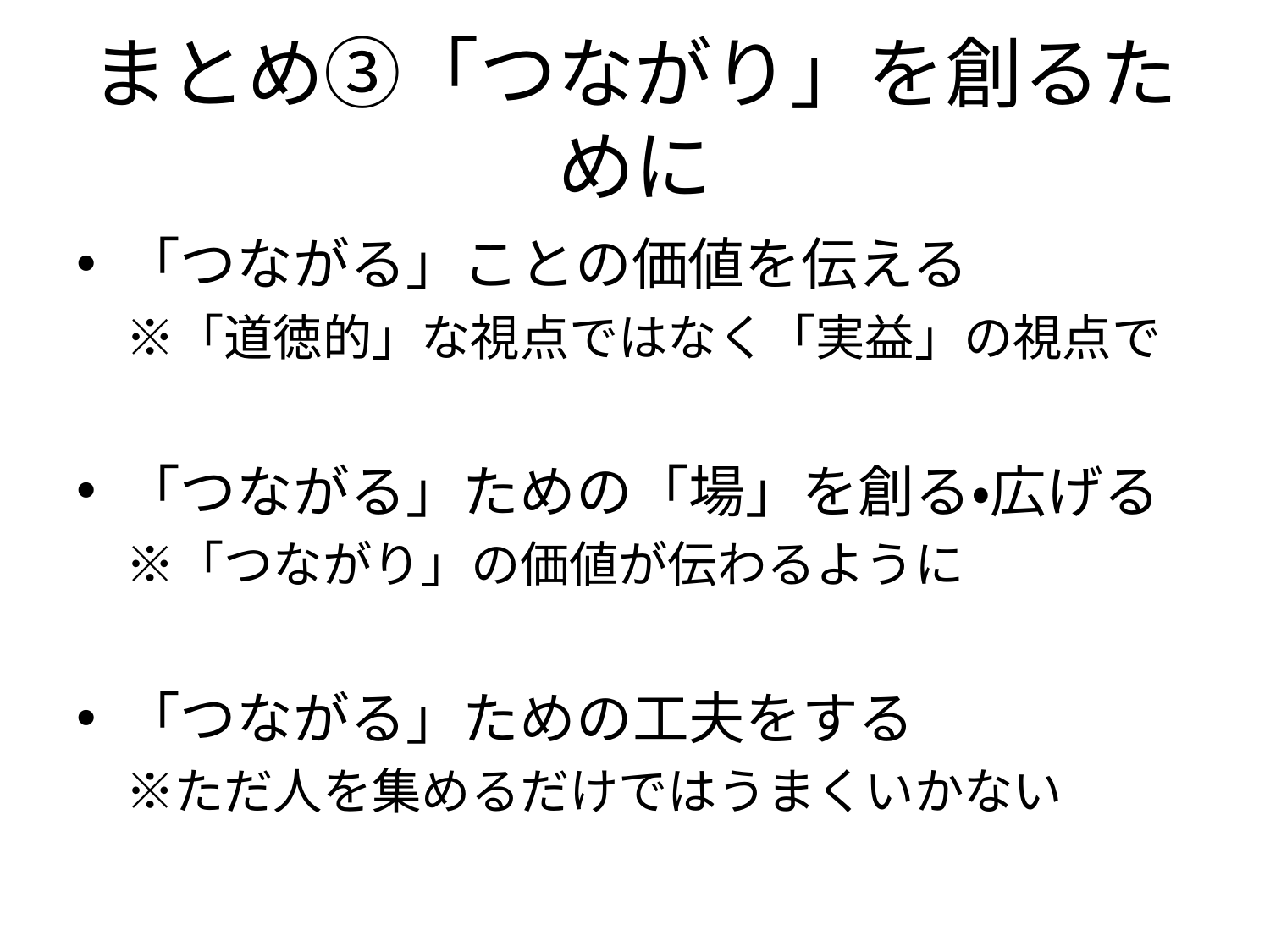

# まとめ③「つながり」を創るために
「つながる」ことの価値を伝える
　※「道徳的」な視点ではなく「実益」の視点で

「つながる」ための「場」を創る・広げる
　※「つながり」の価値が伝わるように

「つながる」ための工夫をする
　※ただ人を集めるだけではうまくいかない